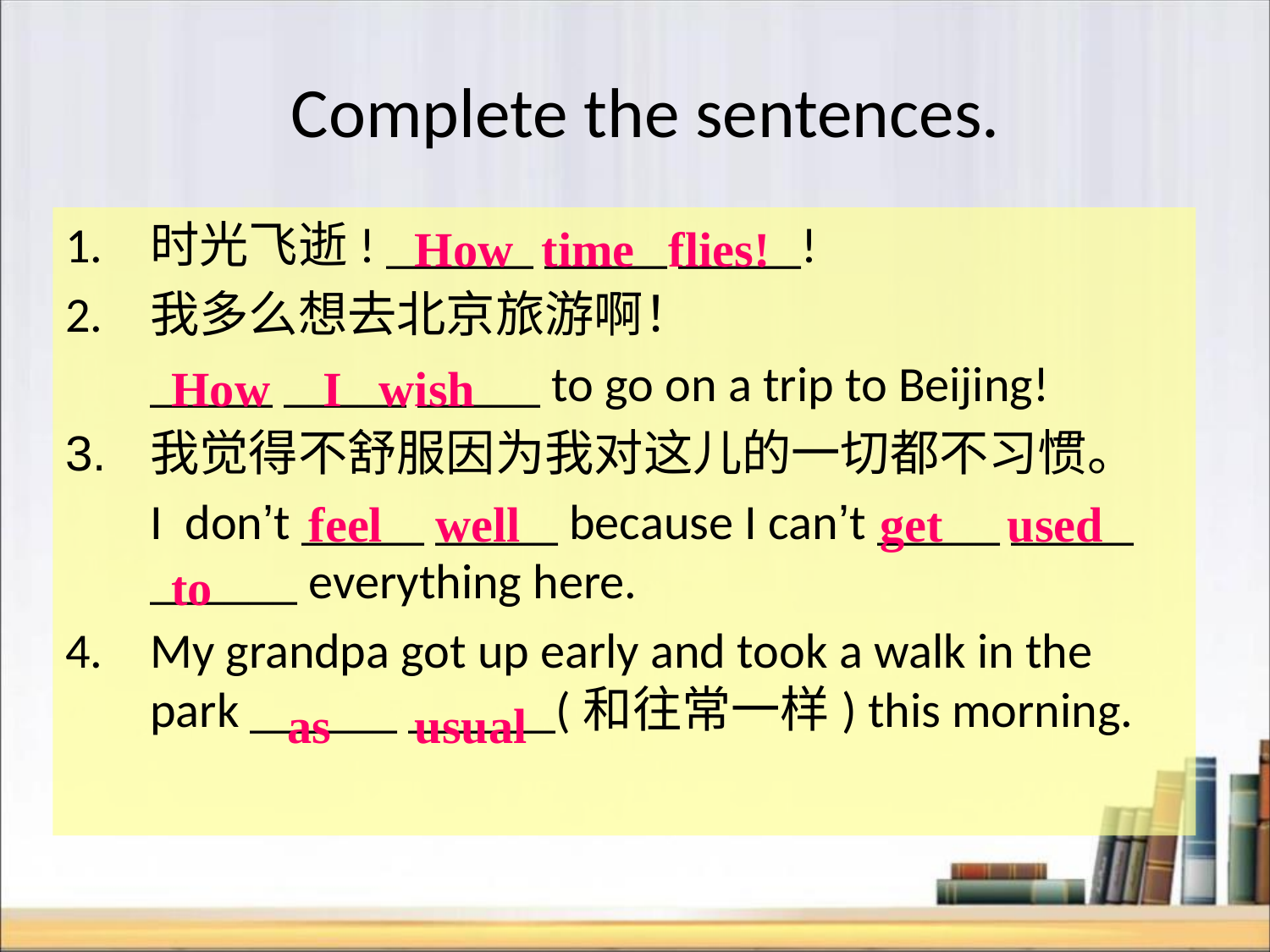

# Complete the sentences.
1. 	时光飞逝! ______ _____ _____!
2. 	我多么想去北京旅游啊！
	_____ _____ _____ to go on a trip to Beijing!
我觉得不舒服因为我对这儿的一切都不习惯。
	I  don’t _____ _____ because I can’t _____ _____ ______ everything here.
4. 	My grandpa got up early and took a walk in the park ______ ______(和往常一样) this morning.

How 	time 	flies!
How 	  I   wish
feel 	well
get	used
to
as	usual